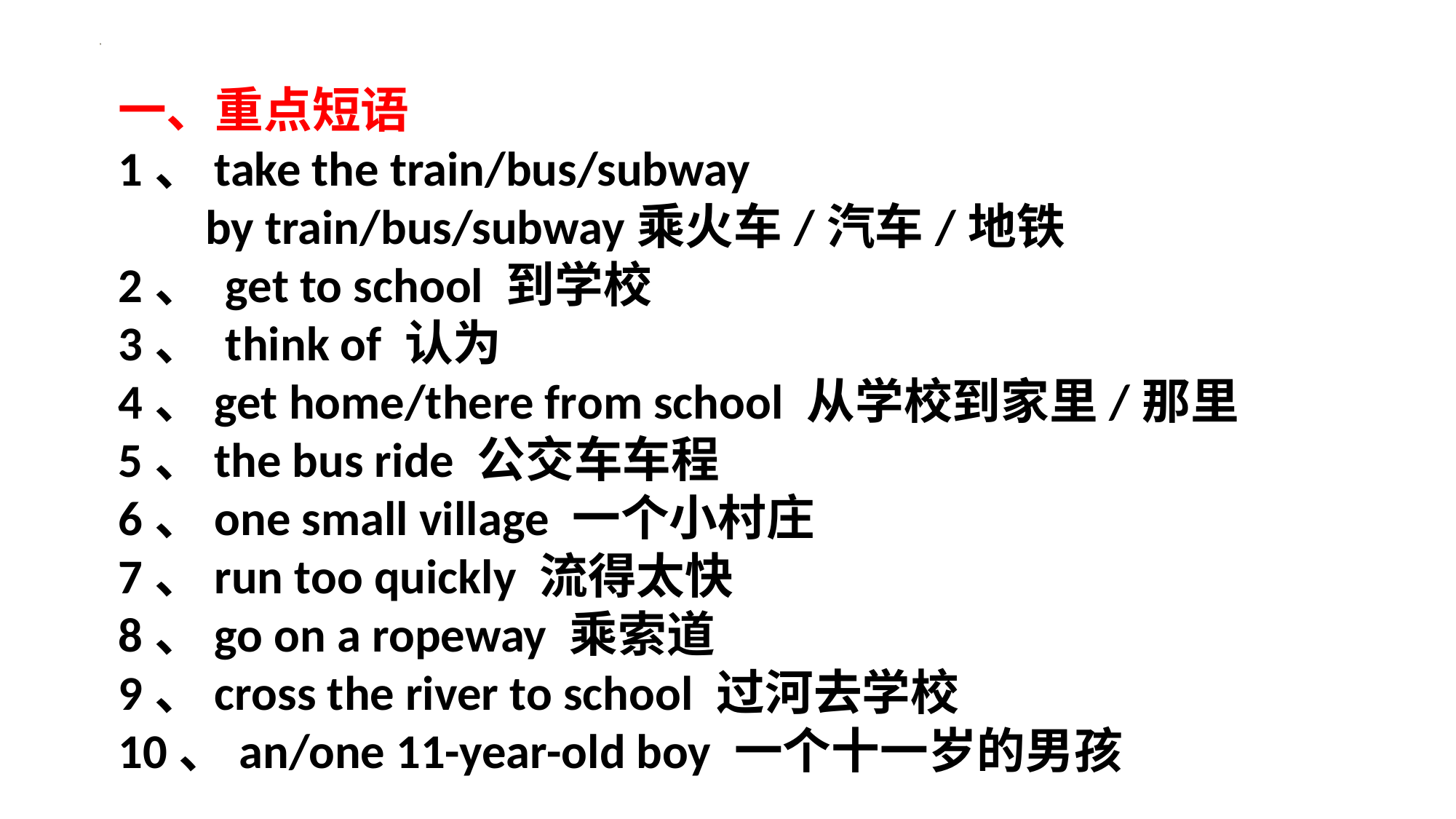

一、重点短语
1、take the train/bus/subway
        by train/bus/subway乘火车/汽车/地铁
2、 get to school 到学校
3、 think of 认为
4、get home/there from school 从学校到家里/那里
5、the bus ride 公交车车程
6、one small village 一个小村庄
7、run too quickly 流得太快
8、go on a ropeway 乘索道
9、cross the river to school 过河去学校
10、an/one 11-year-old boy 一个十一岁的男孩